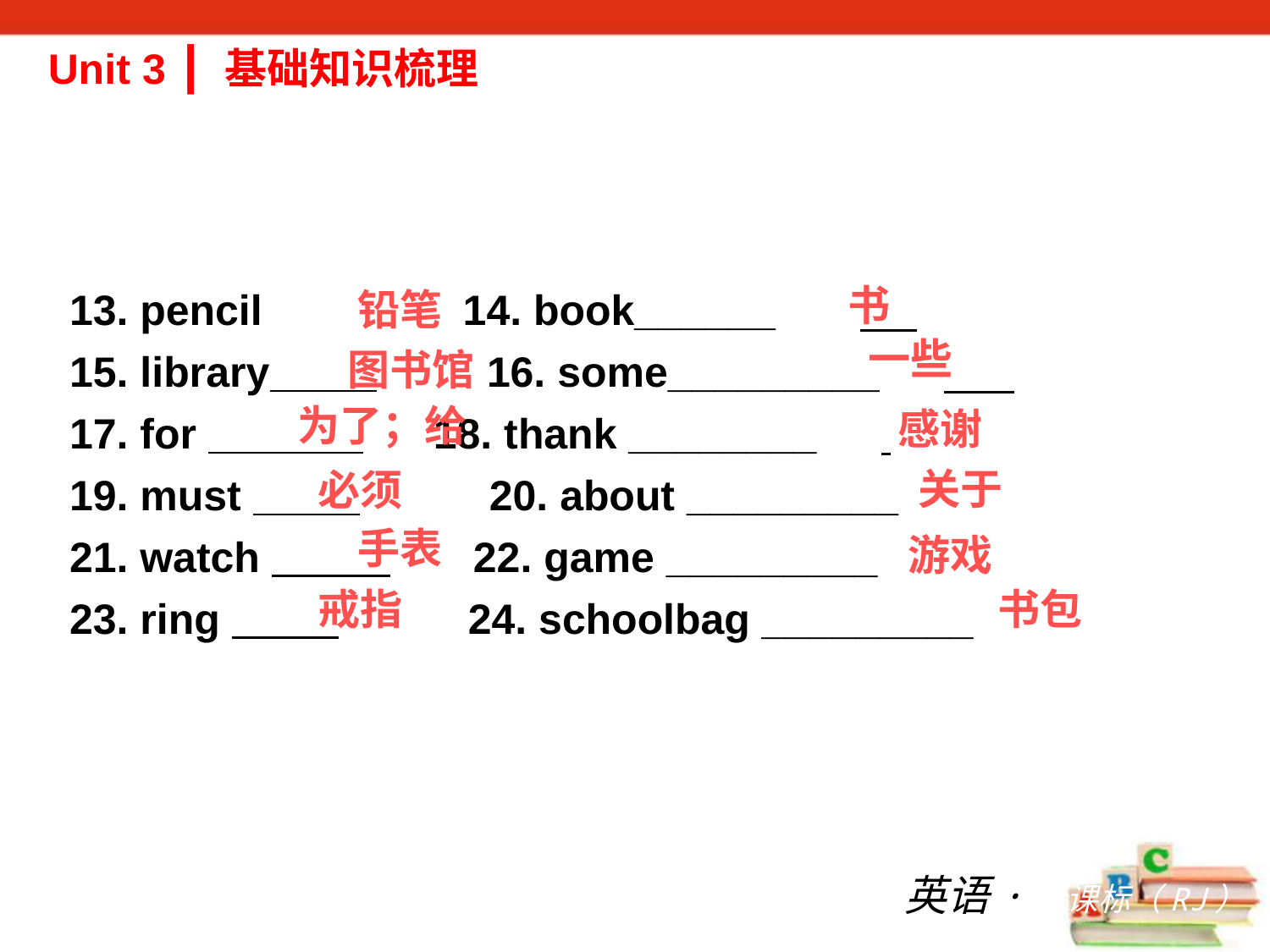

Unit 3 ┃ 基础知识梳理
铅笔
13. pencil                 14. book______
15. library         　     16. some_________
17. for                    18. thank ________
19. must          　       20. about _________
21. watch                  22. game _________
23. ring          　       24. schoolbag _________
书
图书馆
一些
为了；给
感谢
必须
关于
手表
游戏
戒指
书包
英语·新课标（RJ）